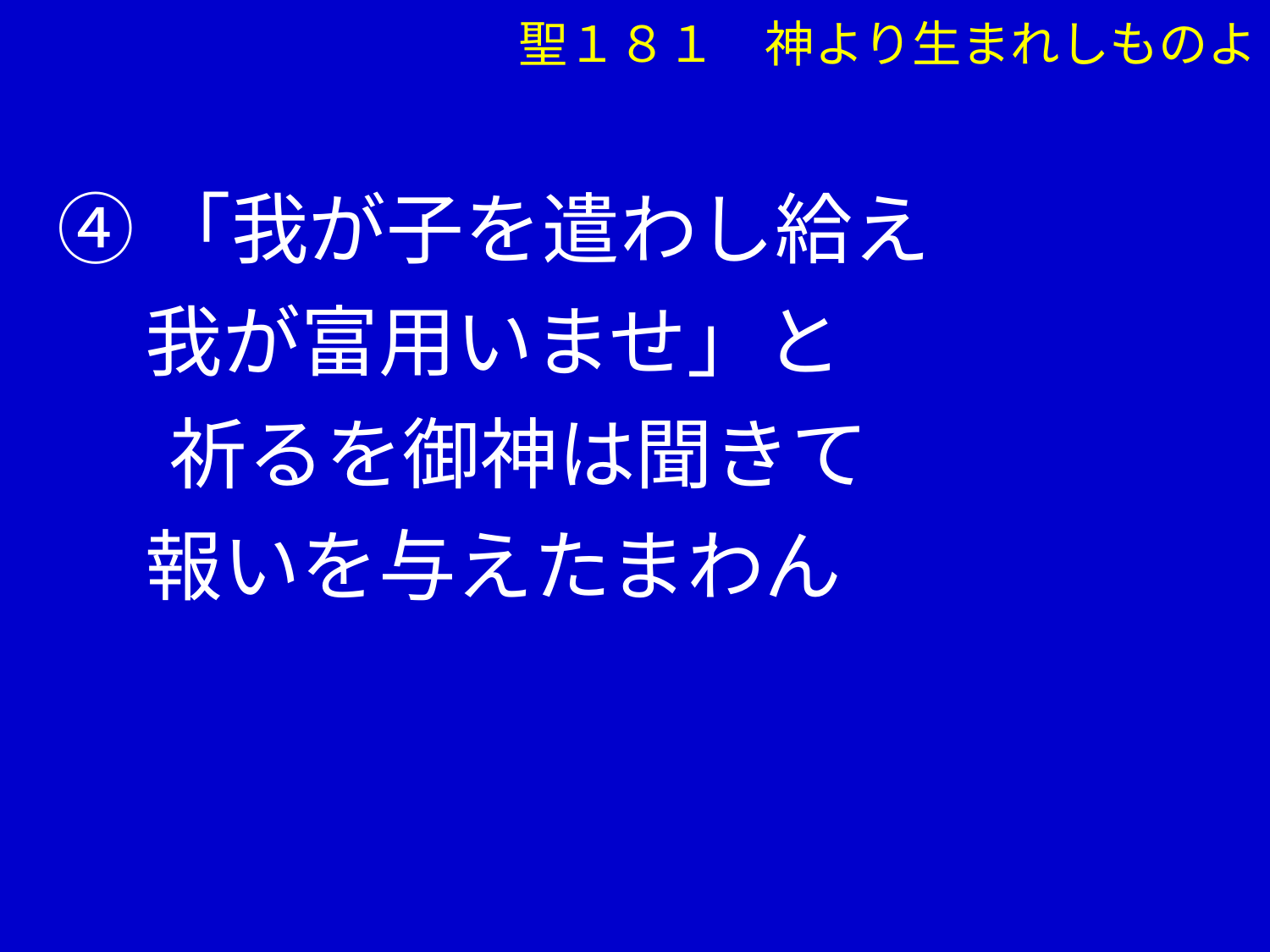

聖１８１　神より生まれしものよ

④「我が子を遣わし給え
    我が富用いませ」と
　  祈るを御神は聞きて
    報いを与えたまわん